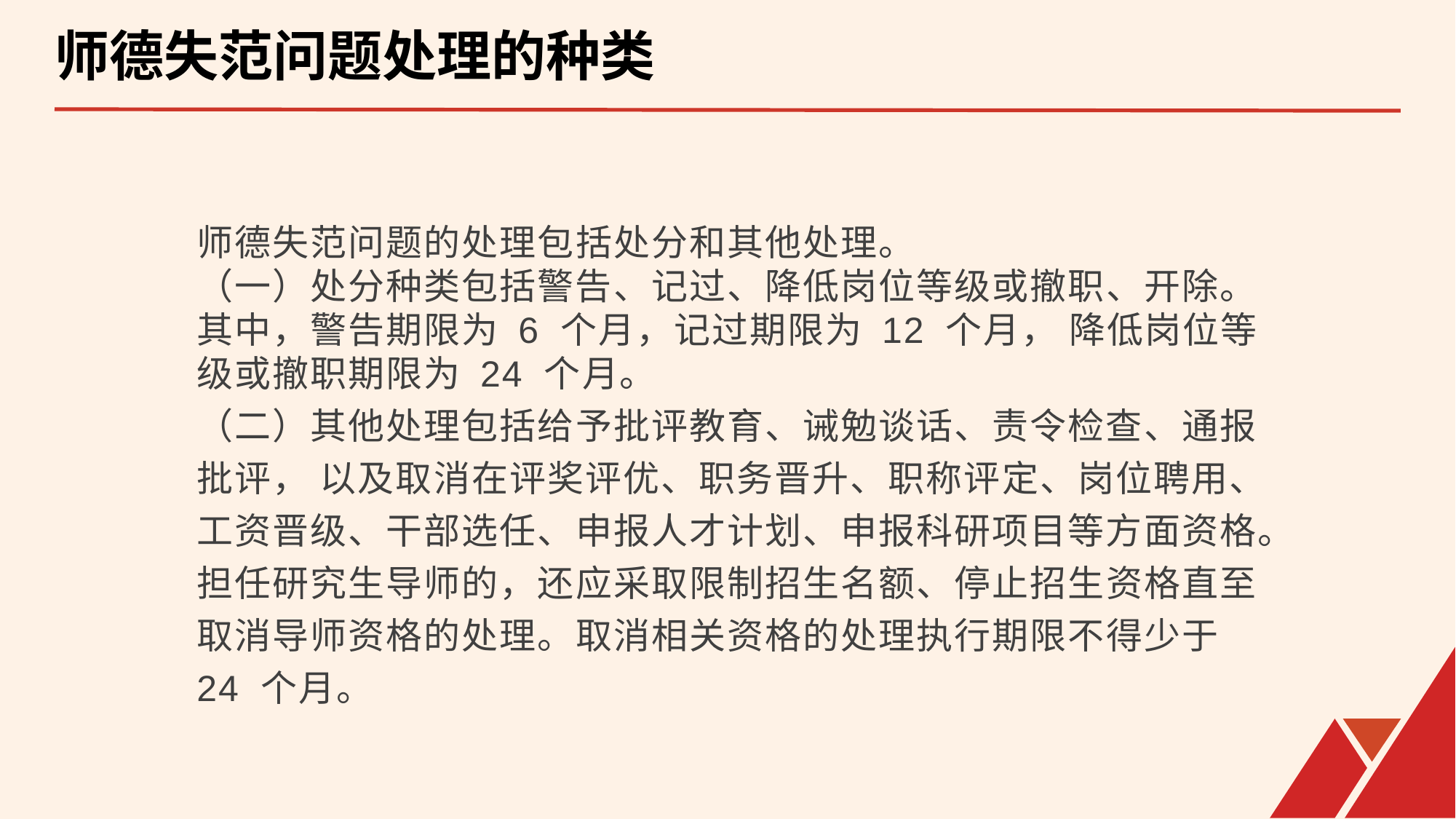

师德失范问题处理的种类
师德失范问题的处理包括处分和其他处理。
（一）处分种类包括警告、记过、降低岗位等级或撤职、开除。其中，警告期限为 6 个月，记过期限为 12 个月， 降低岗位等级或撤职期限为 24 个月。
（二）其他处理包括给予批评教育、诫勉谈话、责令检查、通报批评， 以及取消在评奖评优、职务晋升、职称评定、岗位聘用、工资晋级、干部选任、申报人才计划、申报科研项目等方面资格。担任研究生导师的，还应采取限制招生名额、停止招生资格直至取消导师资格的处理。取消相关资格的处理执行期限不得少于 24 个月。